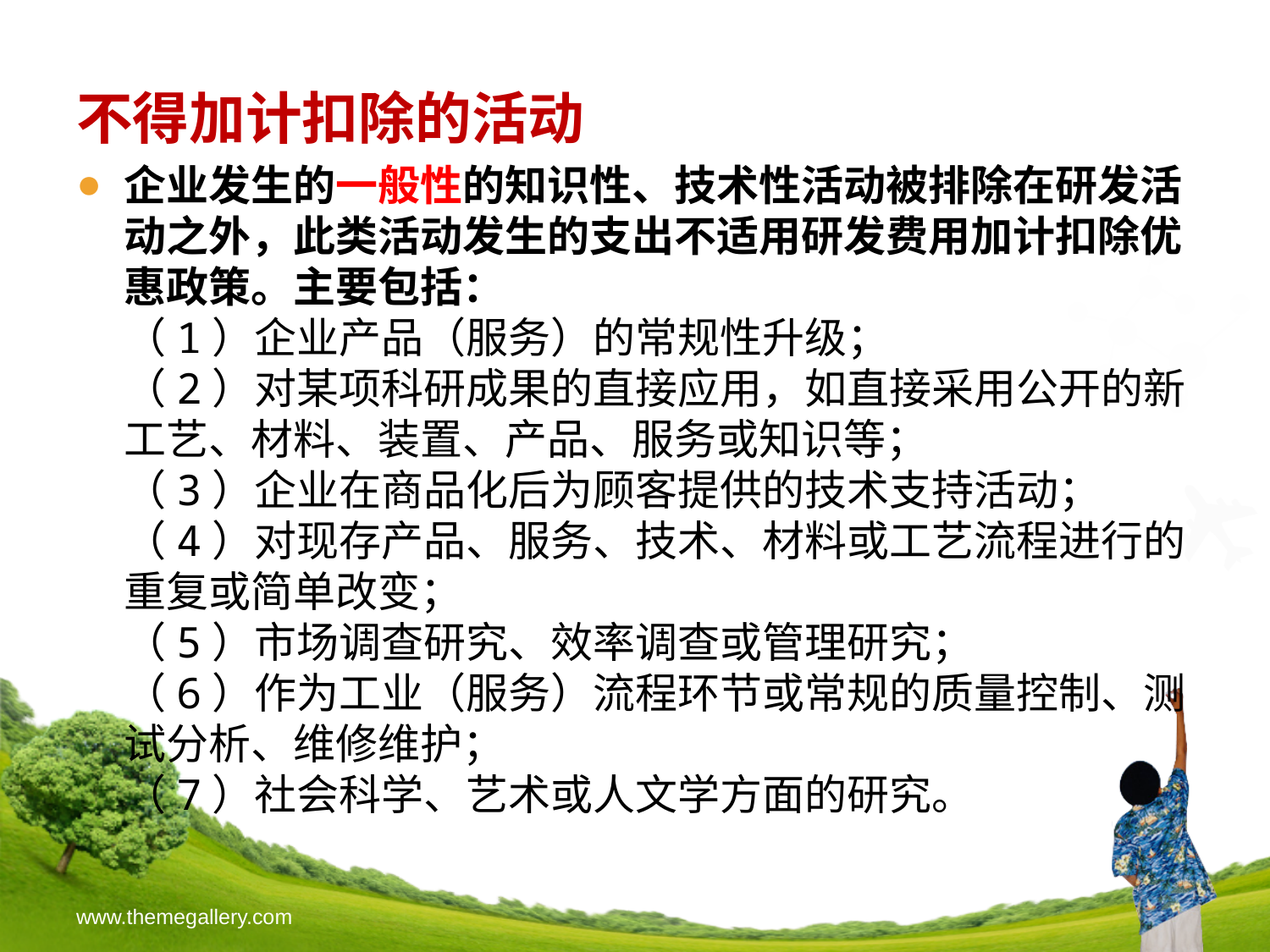

不得加计扣除的活动
企业发生的一般性的知识性、技术性活动被排除在研发活动之外，此类活动发生的支出不适用研发费用加计扣除优惠政策。主要包括：
（1）企业产品（服务）的常规性升级；
（2）对某项科研成果的直接应用，如直接采用公开的新工艺、材料、装置、产品、服务或知识等；
（3）企业在商品化后为顾客提供的技术支持活动；
（4）对现存产品、服务、技术、材料或工艺流程进行的重复或简单改变；
（5）市场调查研究、效率调查或管理研究；
（6）作为工业（服务）流程环节或常规的质量控制、测试分析、维修维护；
（7）社会科学、艺术或人文学方面的研究。
www.themegallery.com